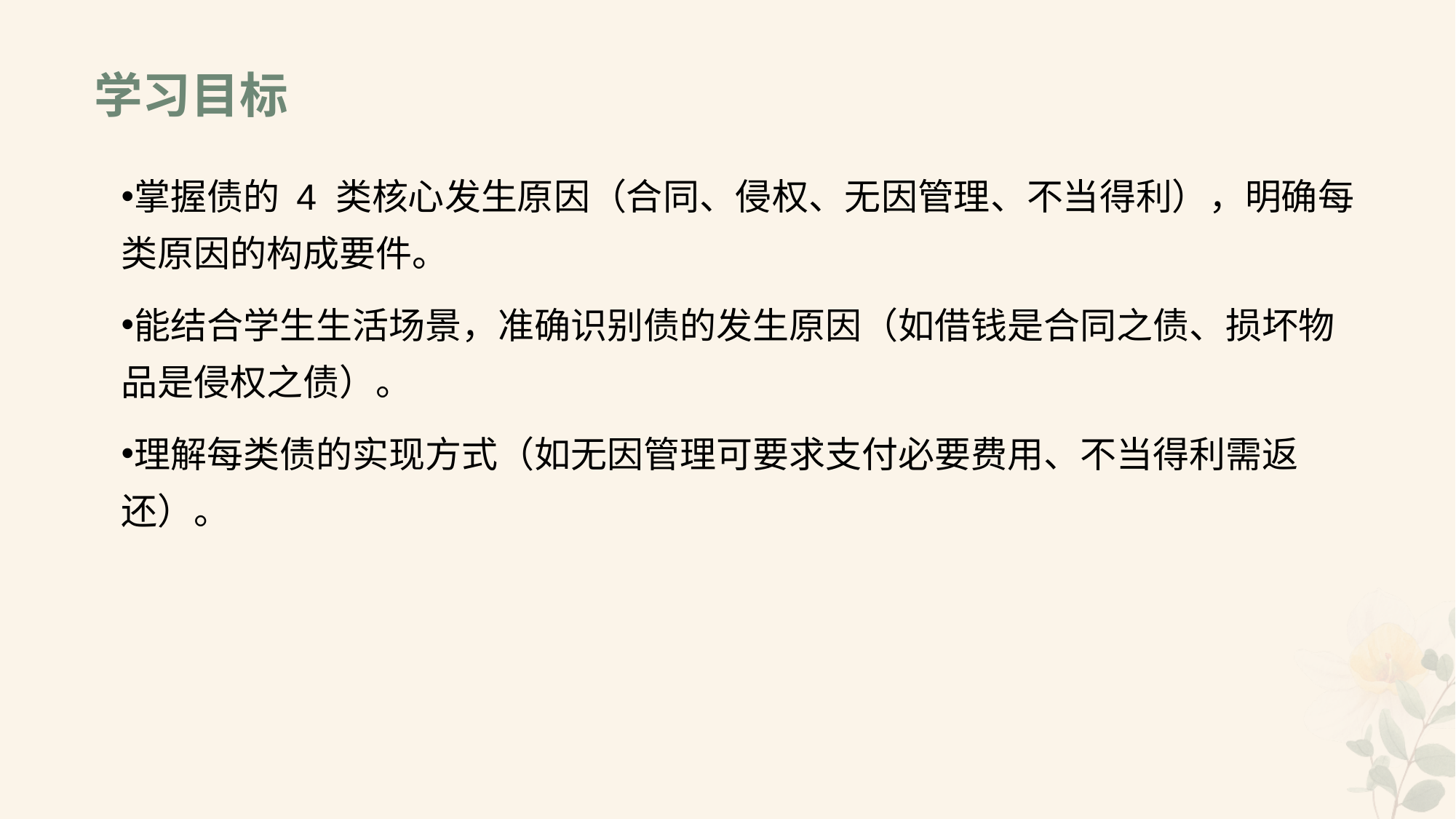

# 学习目标
掌握债的 4 类核心发生原因（合同、侵权、无因管理、不当得利），明确每类原因的构成要件。
能结合学生生活场景，准确识别债的发生原因（如借钱是合同之债、损坏物品是侵权之债）。
理解每类债的实现方式（如无因管理可要求支付必要费用、不当得利需返还）。